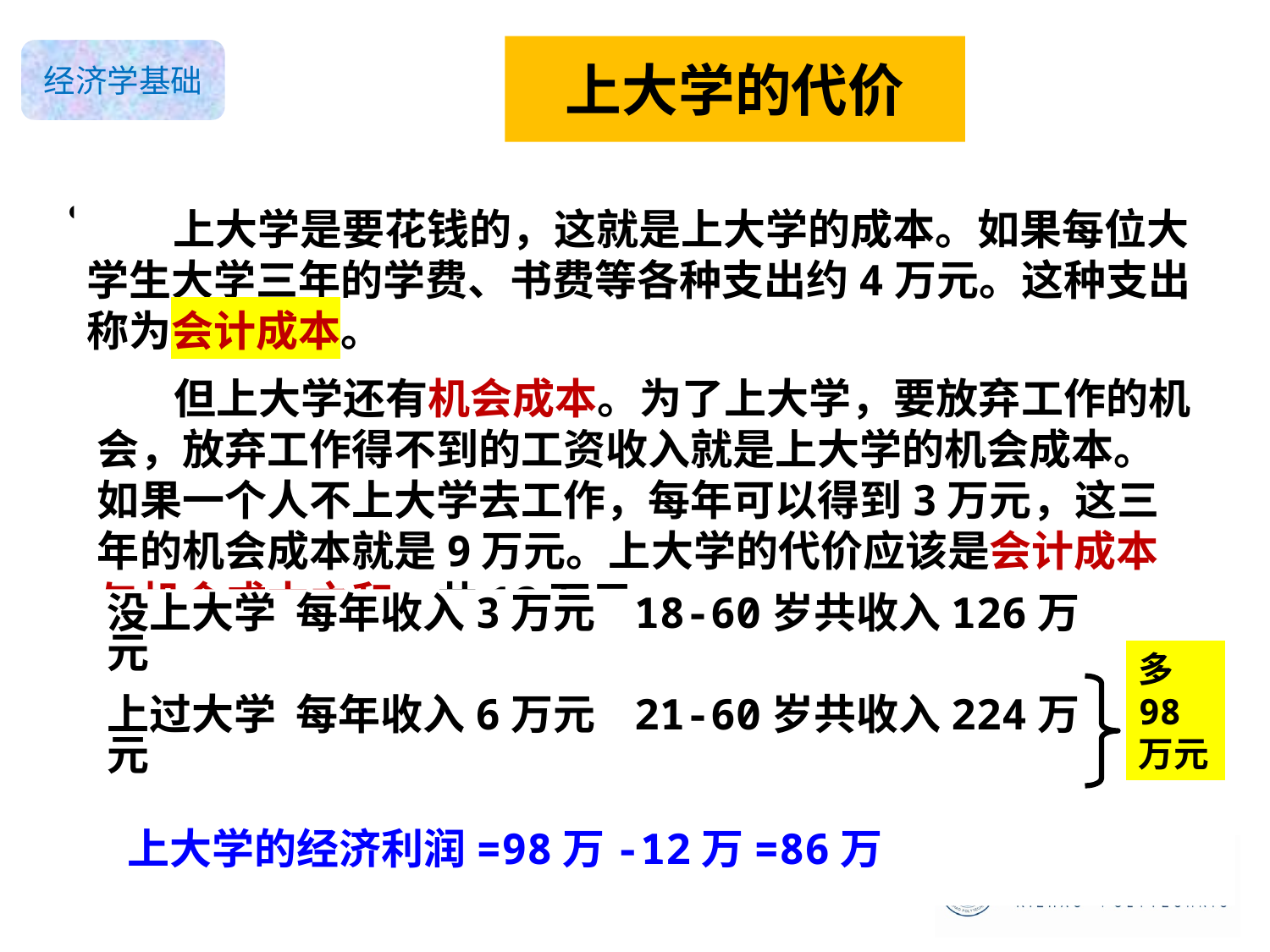

# 上大学的代价

        上大学是要花钱的，这就是上大学的成本。如果每位大学生大学三年的学费、书费等各种支出约4万元。这种支出称为会计成本。
       但上大学还有机会成本。为了上大学，要放弃工作的机会，放弃工作得不到的工资收入就是上大学的机会成本。如果一个人不上大学去工作，每年可以得到3万元，这三年的机会成本就是9万元。上大学的代价应该是会计成本与机会成本之和，共12万元。
没上大学  每年收入3万元   18-60岁共收入126万元
上过大学  每年收入6万元   21-60岁共收入224万元

多98万元
上大学的经济利润=98万-12万=86万